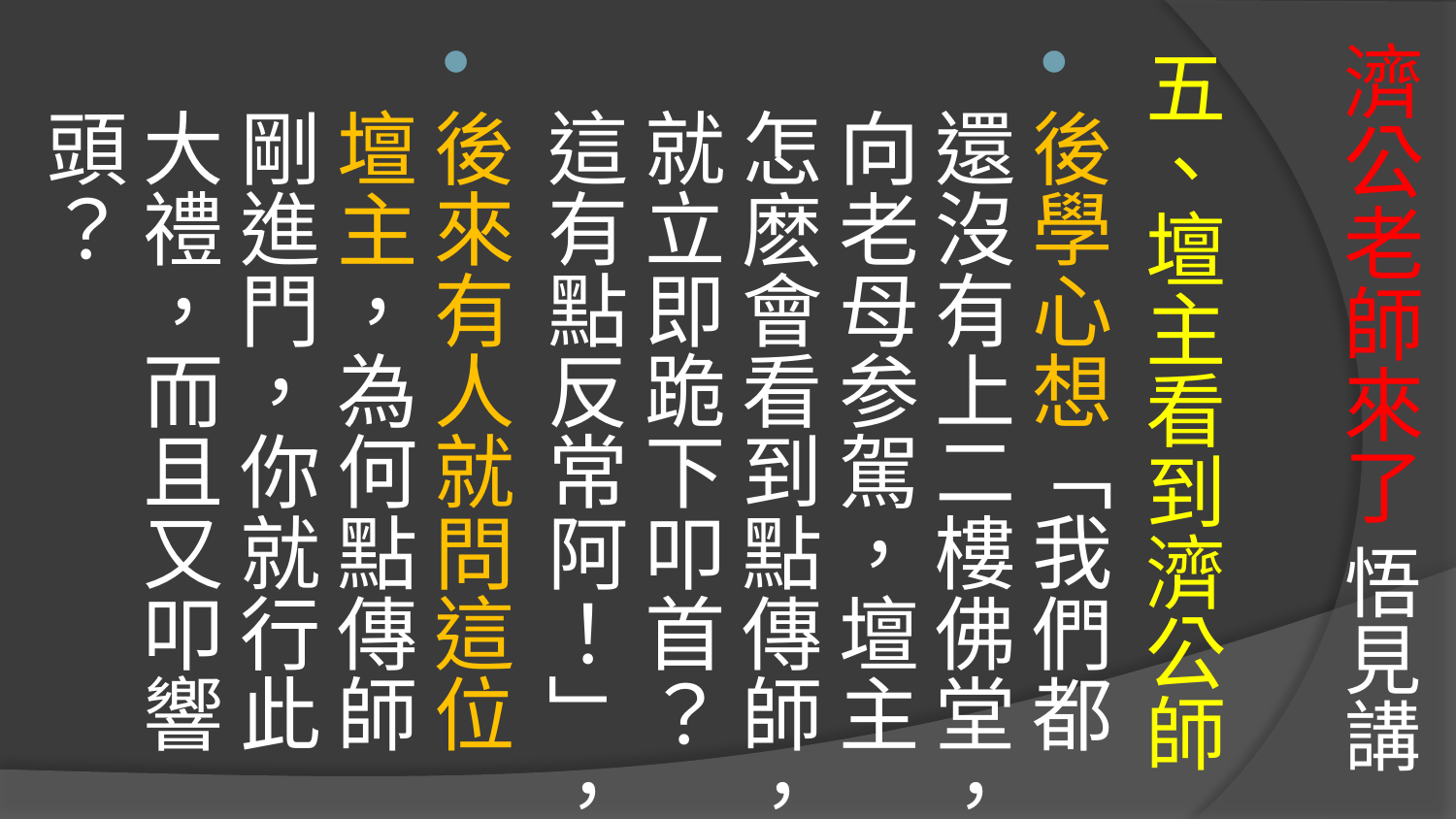

# 濟公老師來了 悟見講
五、壇主看到濟公師
後學心想「我們都還沒有上二樓佛堂，向老母参駕，壇主怎麽會看到點傳師，就立即跪下叩首？這有點反常阿！」，
後來有人就問這位壇主，為何點傳師剛進門，你就行此大禮，而且又叩響頭？